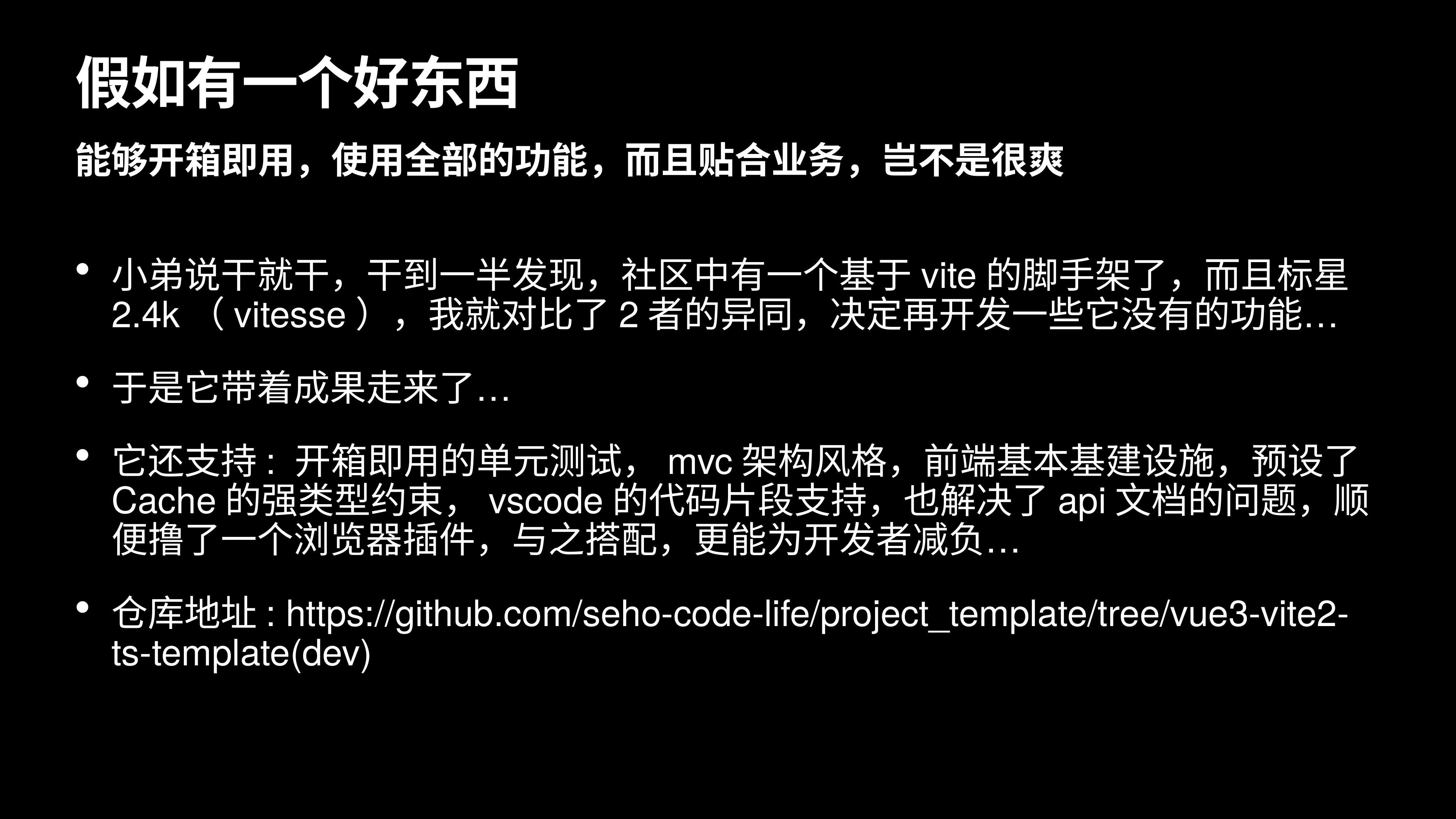

# 假如有一个好东西
能够开箱即用，使用全部的功能，而且贴合业务，岂不是很爽
小弟说干就干，干到一半发现，社区中有一个基于vite的脚手架了，而且标星2.4k（vitesse），我就对比了2者的异同，决定再开发一些它没有的功能…
于是它带着成果走来了…
它还支持: 开箱即用的单元测试，mvc架构风格，前端基本基建设施，预设了Cache的强类型约束，vscode的代码片段支持，也解决了api文档的问题，顺便撸了一个浏览器插件，与之搭配，更能为开发者减负…
仓库地址: https://github.com/seho-code-life/project_template/tree/vue3-vite2-ts-template(dev)